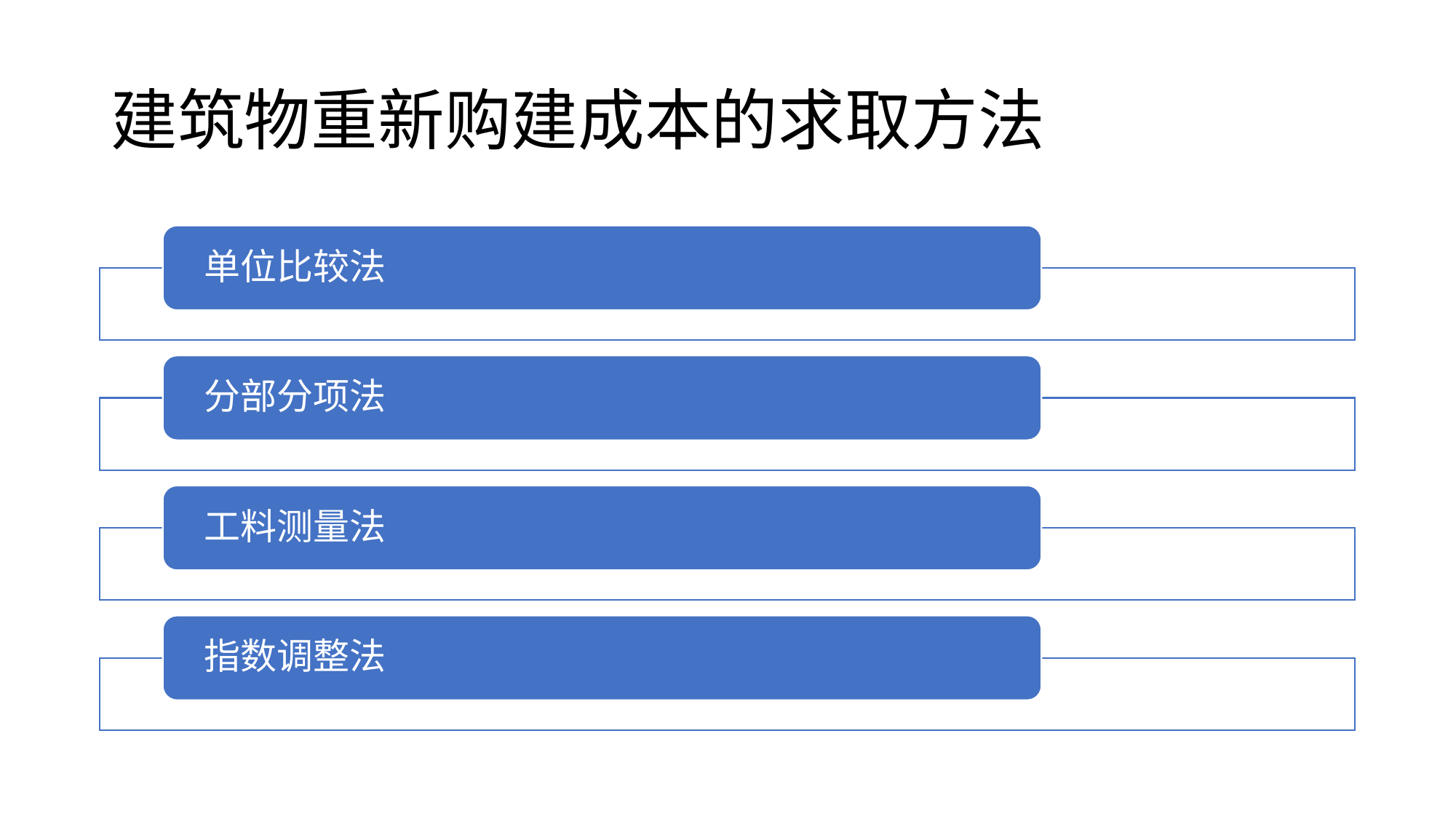

# 建筑物重新购建成本的求取方法
单位比较法
分部分项法
工料测量法
指数调整法